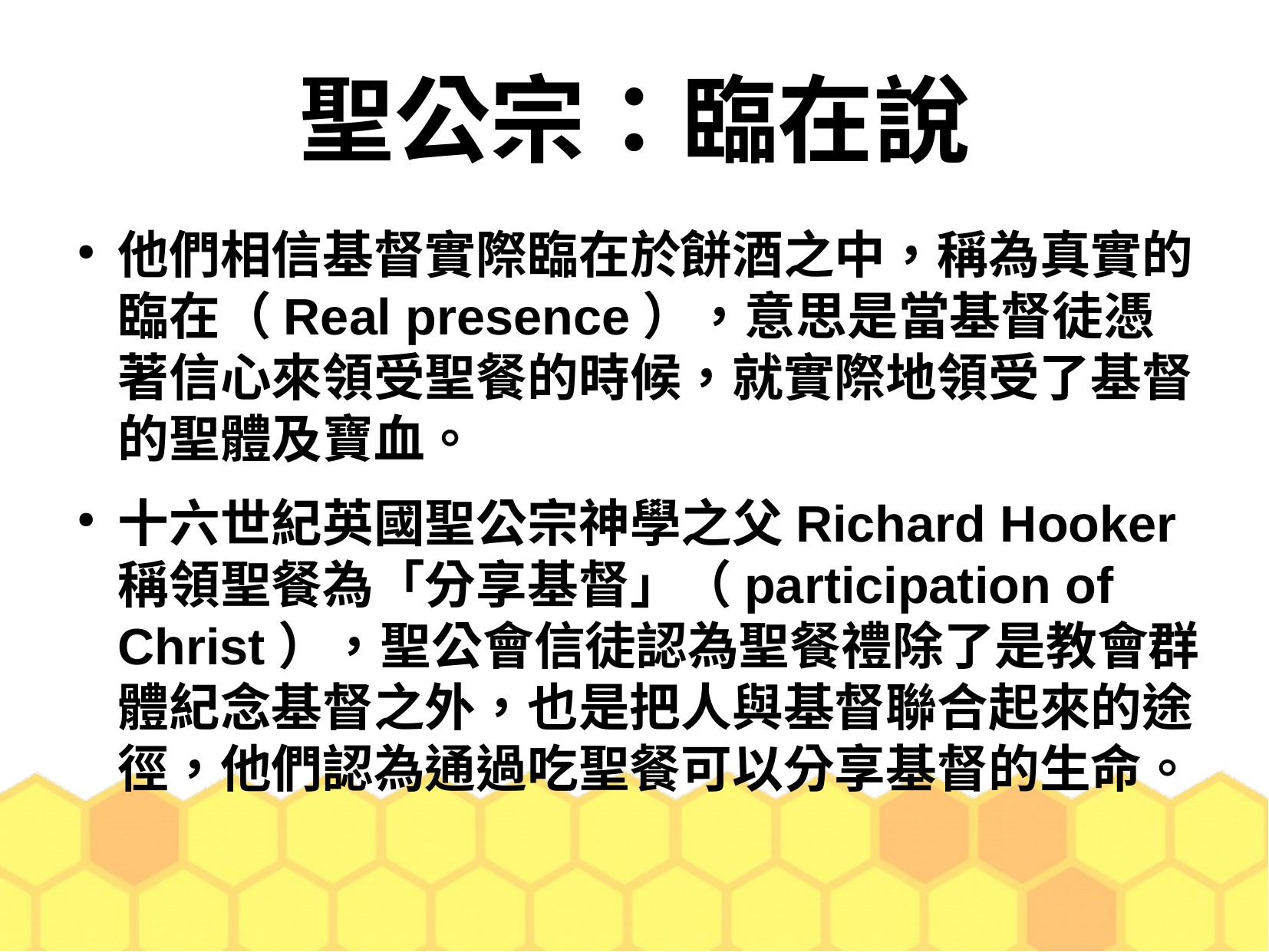

聖公宗：臨在說
他們相信基督實際臨在於餅酒之中，稱為真實的臨在（Real presence），意思是當基督徒憑著信心來領受聖餐的時候，就實際地領受了基督的聖體及寶血。
十六世紀英國聖公宗神學之父Richard Hooker稱領聖餐為「分享基督」（participation of Christ），聖公會信徒認為聖餐禮除了是教會群體紀念基督之外，也是把人與基督聯合起來的途徑，他們認為通過吃聖餐可以分享基督的生命。